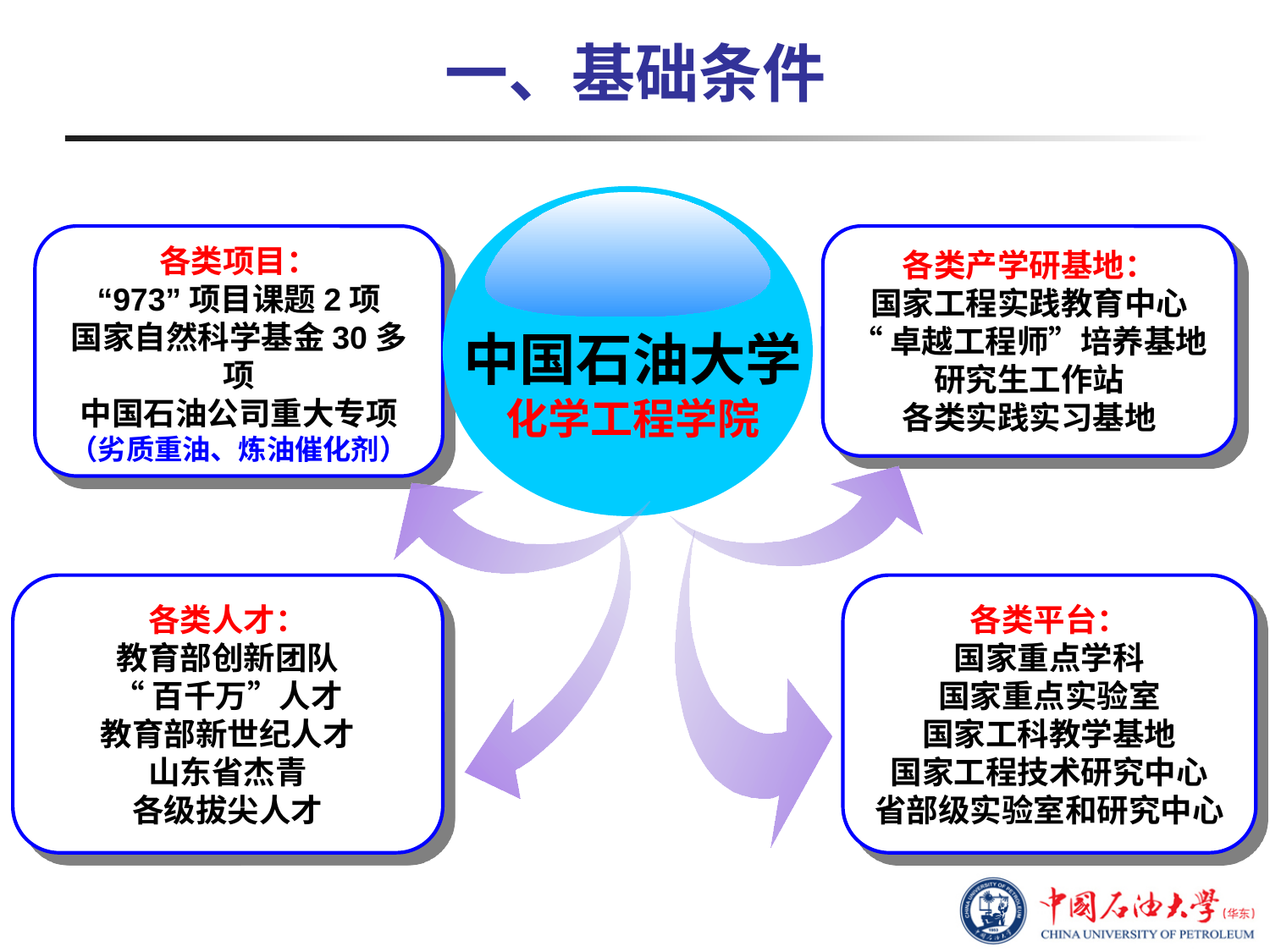

# 一、基础条件

各类项目：
“973”项目课题2项
国家自然科学基金30多项
中国石油公司重大专项
（劣质重油、炼油催化剂）

各类产学研基地：
国家工程实践教育中心
“卓越工程师”培养基地
研究生工作站
各类实践实习基地

中国石油大学
化学工程学院

各类人才：
教育部创新团队
“百千万”人才
教育部新世纪人才
山东省杰青
各级拔尖人才

各类平台：
国家重点学科
国家重点实验室
国家工科教学基地
国家工程技术研究中心
省部级实验室和研究中心